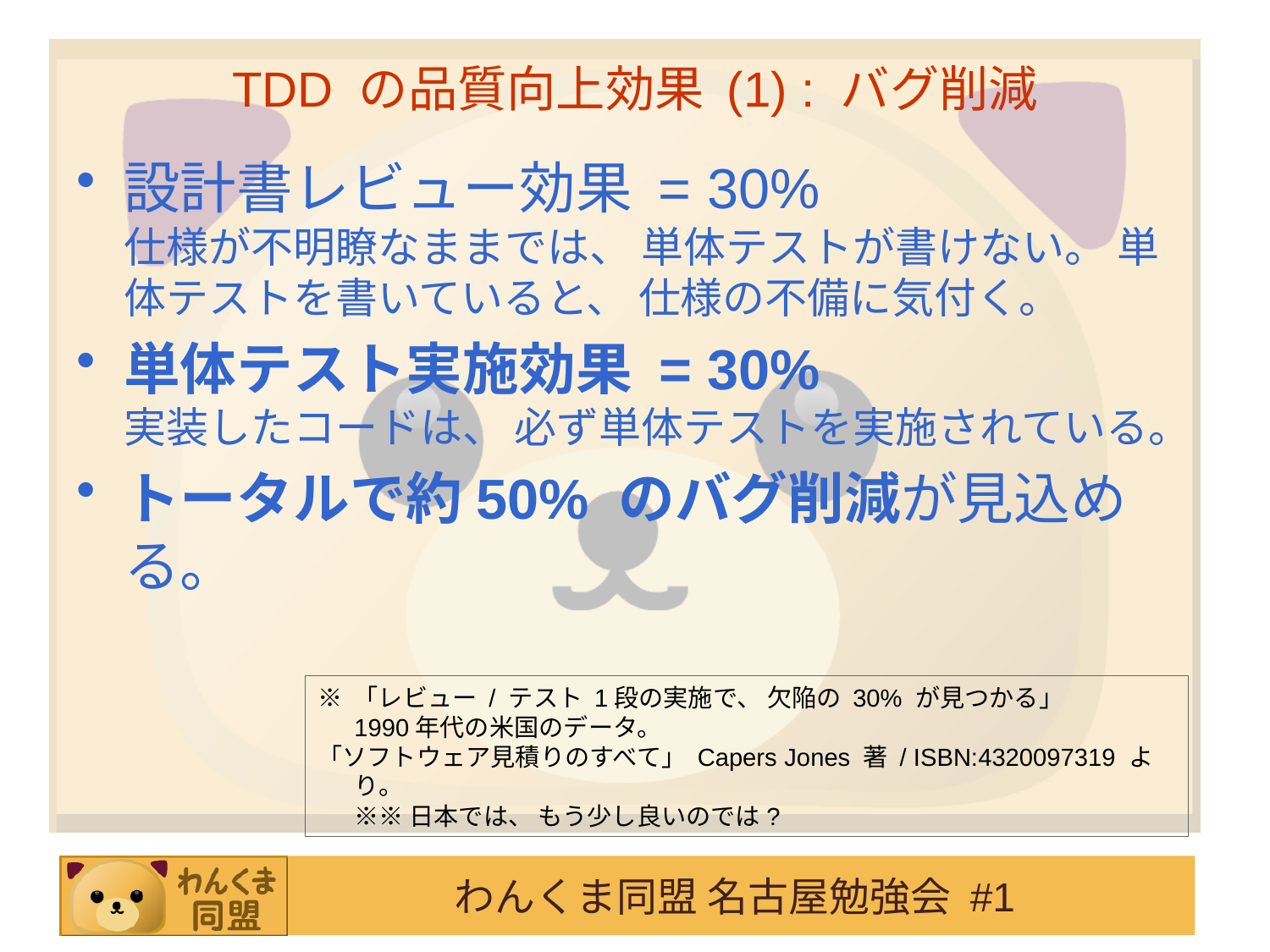

TDD の品質向上効果 (1) : バグ削減
設計書レビュー効果 = 30%
仕様が不明瞭なままでは、 単体テストが書けない。 単体テストを書いていると、 仕様の不備に気付く。
単体テスト実施効果 = 30%
実装したコードは、 必ず単体テストを実施されている。
トータルで約50% のバグ削減が見込める。
※ 「レビュー / テスト 1段の実施で、 欠陥の 30% が見つかる」
1990年代の米国のデータ。
「ソフトウェア見積りのすべて」 Capers Jones 著 / ISBN:4320097319 より。
※※ 日本では、 もう少し良いのでは?